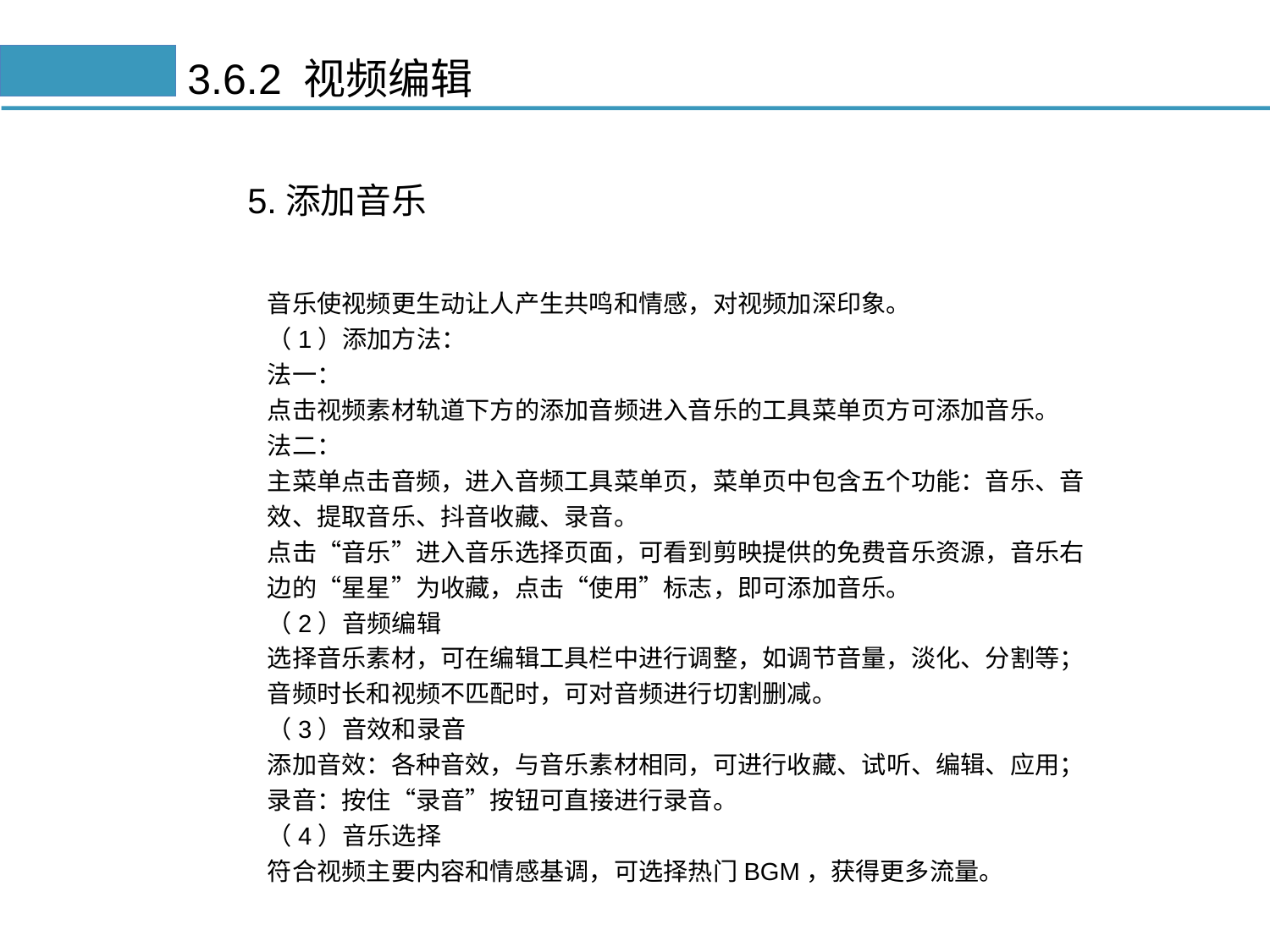

# 3.6.2 视频编辑
5.添加音乐
音乐使视频更生动让人产生共鸣和情感，对视频加深印象。
（1）添加方法：
法一：
点击视频素材轨道下方的添加音频进入音乐的工具菜单页方可添加音乐。
法二：
主菜单点击音频，进入音频工具菜单页，菜单页中包含五个功能：音乐、音效、提取音乐、抖音收藏、录音。
点击“音乐”进入音乐选择页面，可看到剪映提供的免费音乐资源，音乐右边的“星星”为收藏，点击“使用”标志，即可添加音乐。
（2）音频编辑
选择音乐素材，可在编辑工具栏中进行调整，如调节音量，淡化、分割等；音频时长和视频不匹配时，可对音频进行切割删减。
（3）音效和录音
添加音效：各种音效，与音乐素材相同，可进行收藏、试听、编辑、应用；录音：按住“录音”按钮可直接进行录音。
（4）音乐选择
符合视频主要内容和情感基调，可选择热门BGM，获得更多流量。